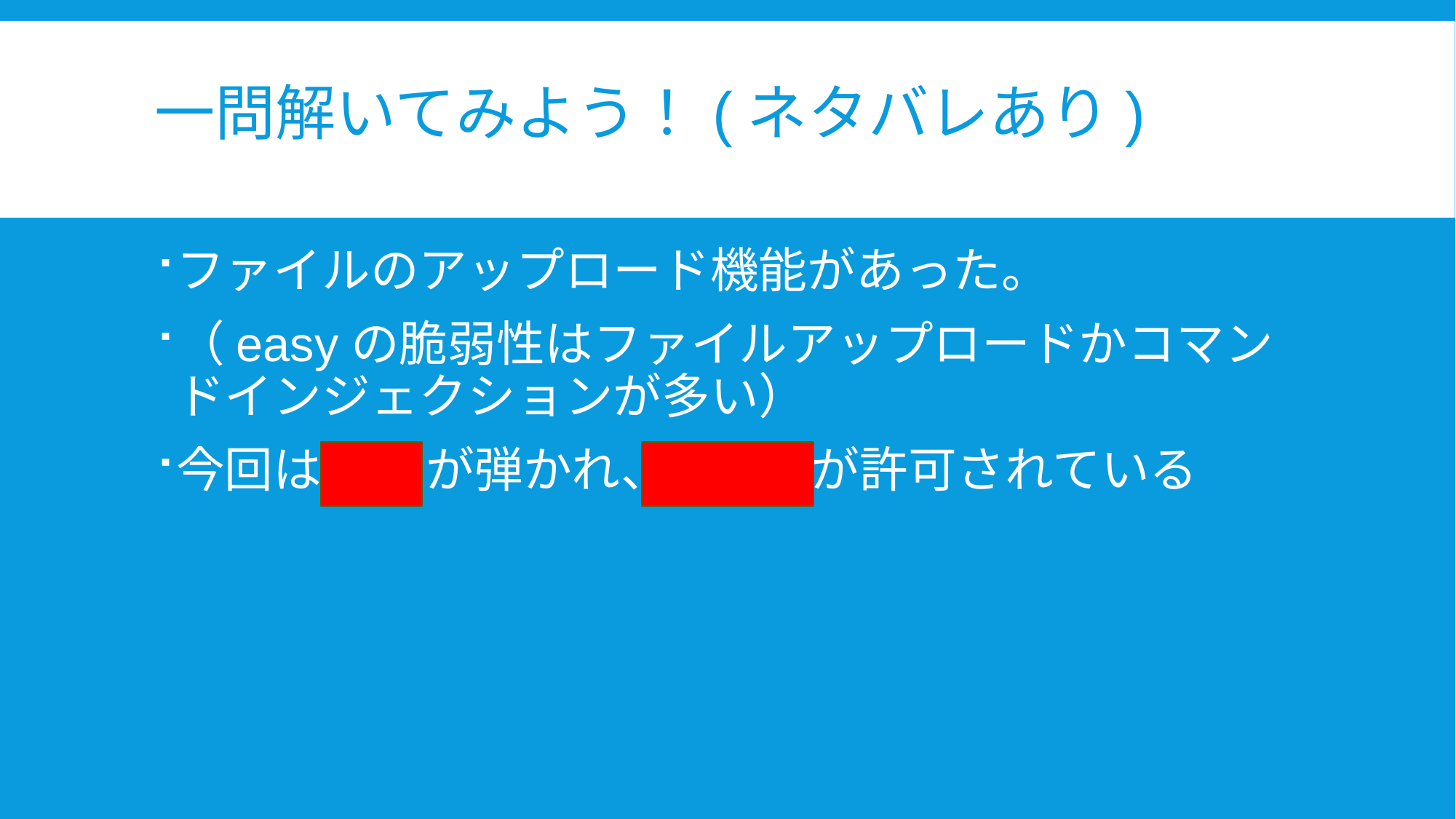

# 一問解いてみよう！(ネタバレあり)
ファイルのアップロード機能があった。
（easyの脆弱性はファイルアップロードかコマンドインジェクションが多い）
今回はphpが弾かれ、phtmlが許可されている